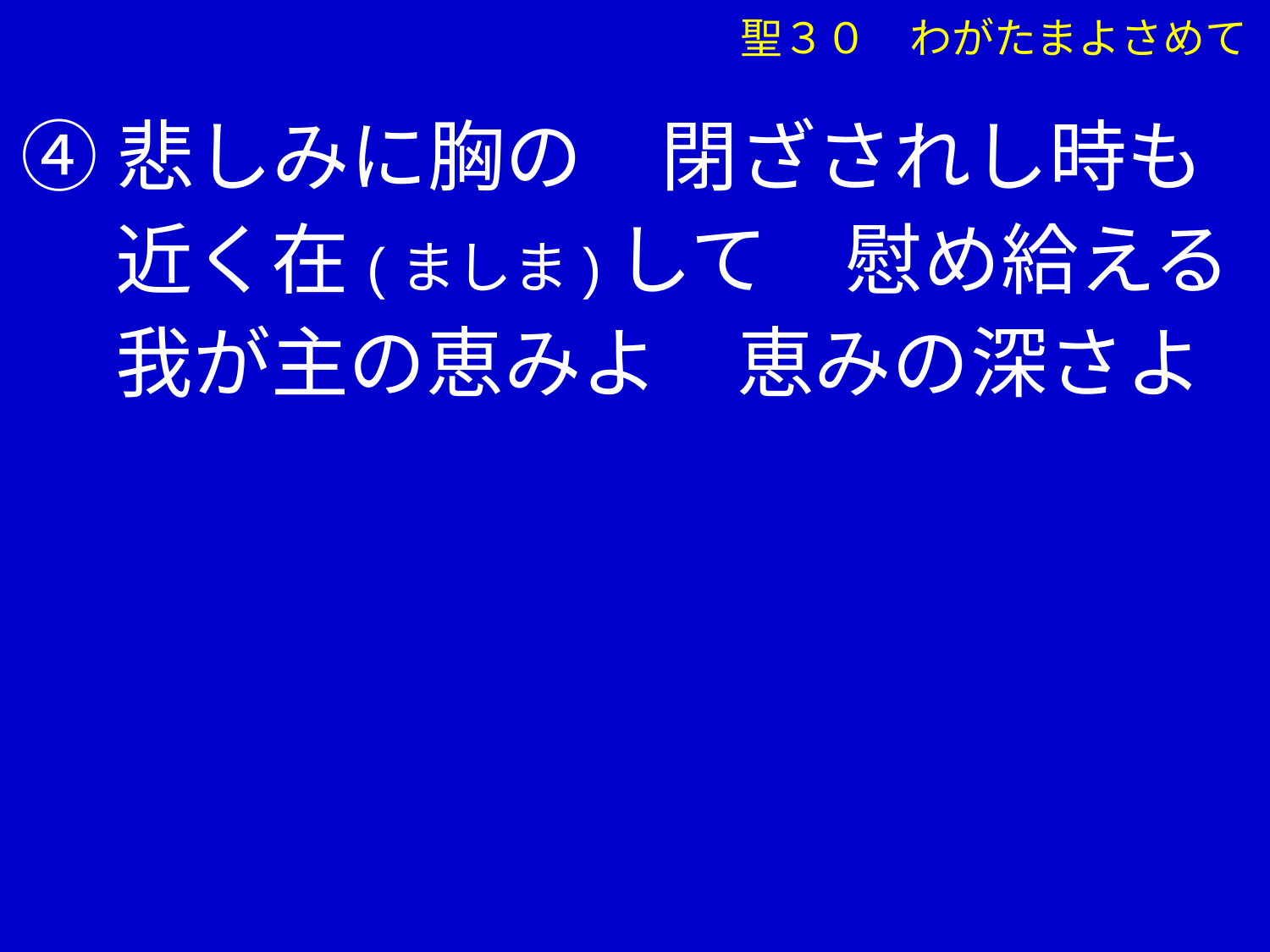

聖３０　わがたまよさめて
④悲しみに胸の　閉ざされし時も
　 近く在(ましま)して　慰め給える
　 我が主の恵みよ　恵みの深さよ